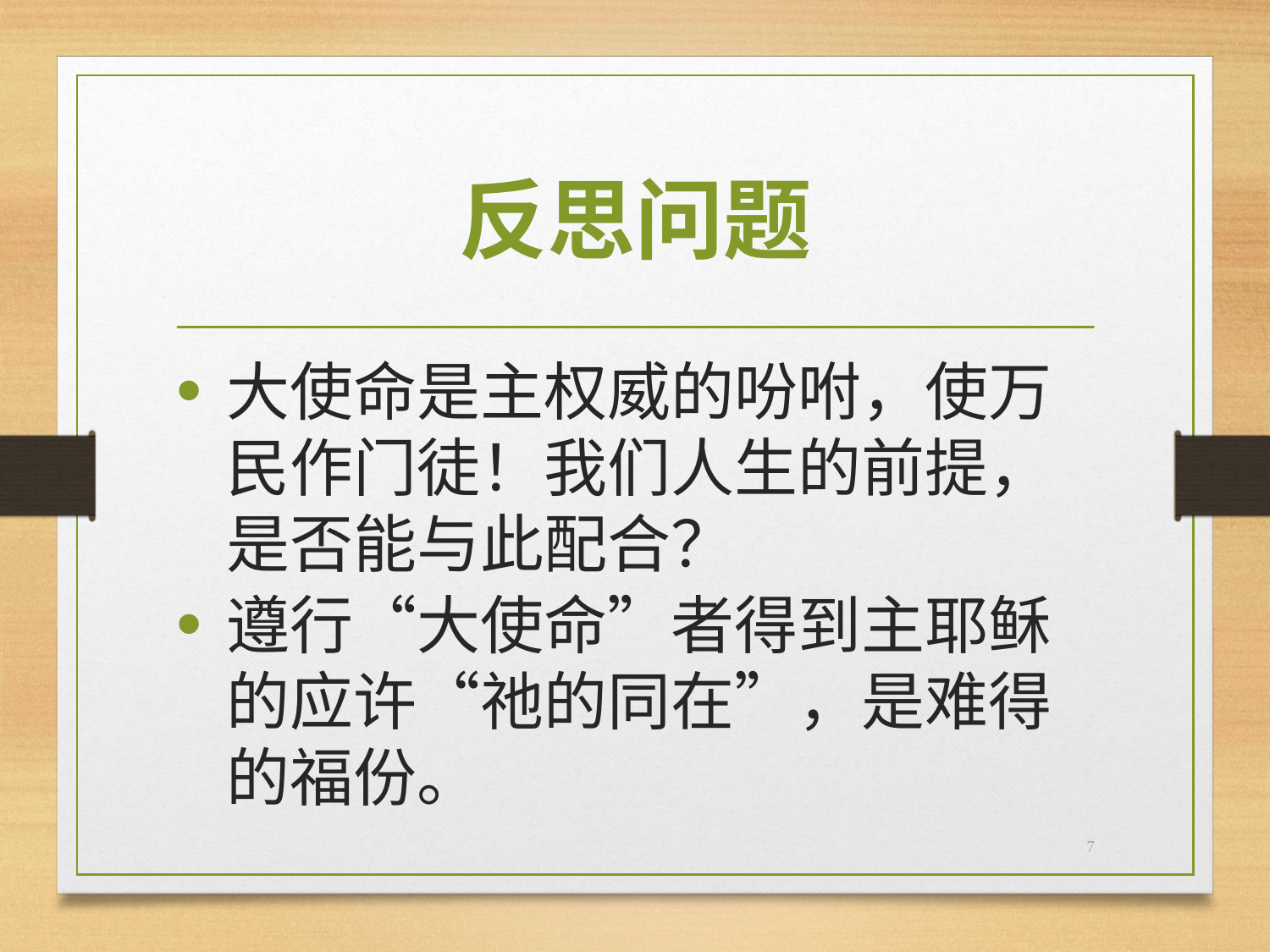

# 反思问题
大使命是主权威的吩咐，使万民作门徒！我们人生的前提，是否能与此配合？
遵行“大使命”者得到主耶稣的应许“祂的同在”，是难得的福份。
7